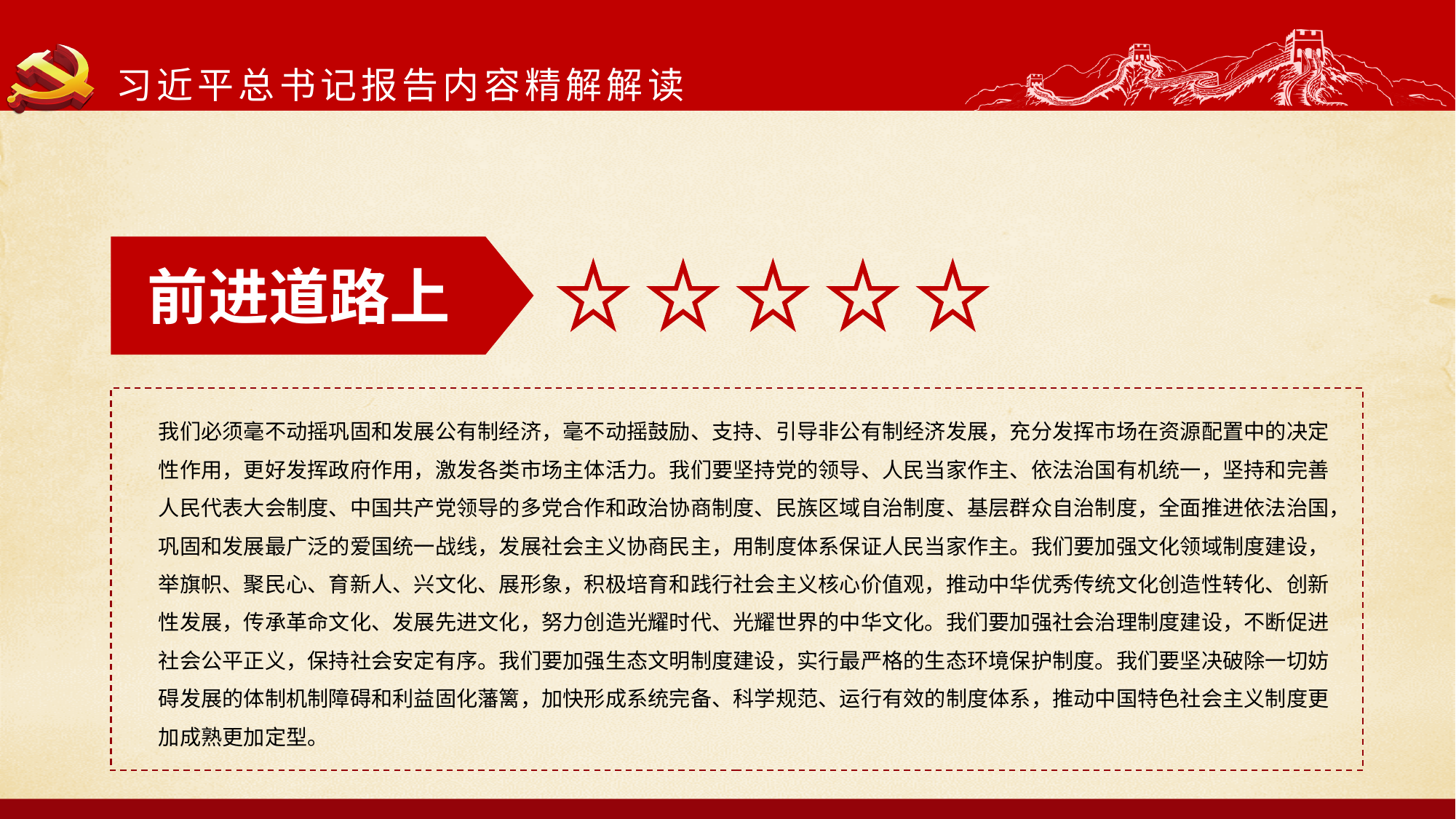

习近平总书记报告内容精解解读

前进道路上

我们必须毫不动摇巩固和发展公有制经济，毫不动摇鼓励、支持、引导非公有制经济发展，充分发挥市场在资源配置中的决定性作用，更好发挥政府作用，激发各类市场主体活力。我们要坚持党的领导、人民当家作主、依法治国有机统一，坚持和完善人民代表大会制度、中国共产党领导的多党合作和政治协商制度、民族区域自治制度、基层群众自治制度，全面推进依法治国，巩固和发展最广泛的爱国统一战线，发展社会主义协商民主，用制度体系保证人民当家作主。我们要加强文化领域制度建设，举旗帜、聚民心、育新人、兴文化、展形象，积极培育和践行社会主义核心价值观，推动中华优秀传统文化创造性转化、创新性发展，传承革命文化、发展先进文化，努力创造光耀时代、光耀世界的中华文化。我们要加强社会治理制度建设，不断促进社会公平正义，保持社会安定有序。我们要加强生态文明制度建设，实行最严格的生态环境保护制度。我们要坚决破除一切妨碍发展的体制机制障碍和利益固化藩篱，加快形成系统完备、科学规范、运行有效的制度体系，推动中国特色社会主义制度更加成熟更加定型。